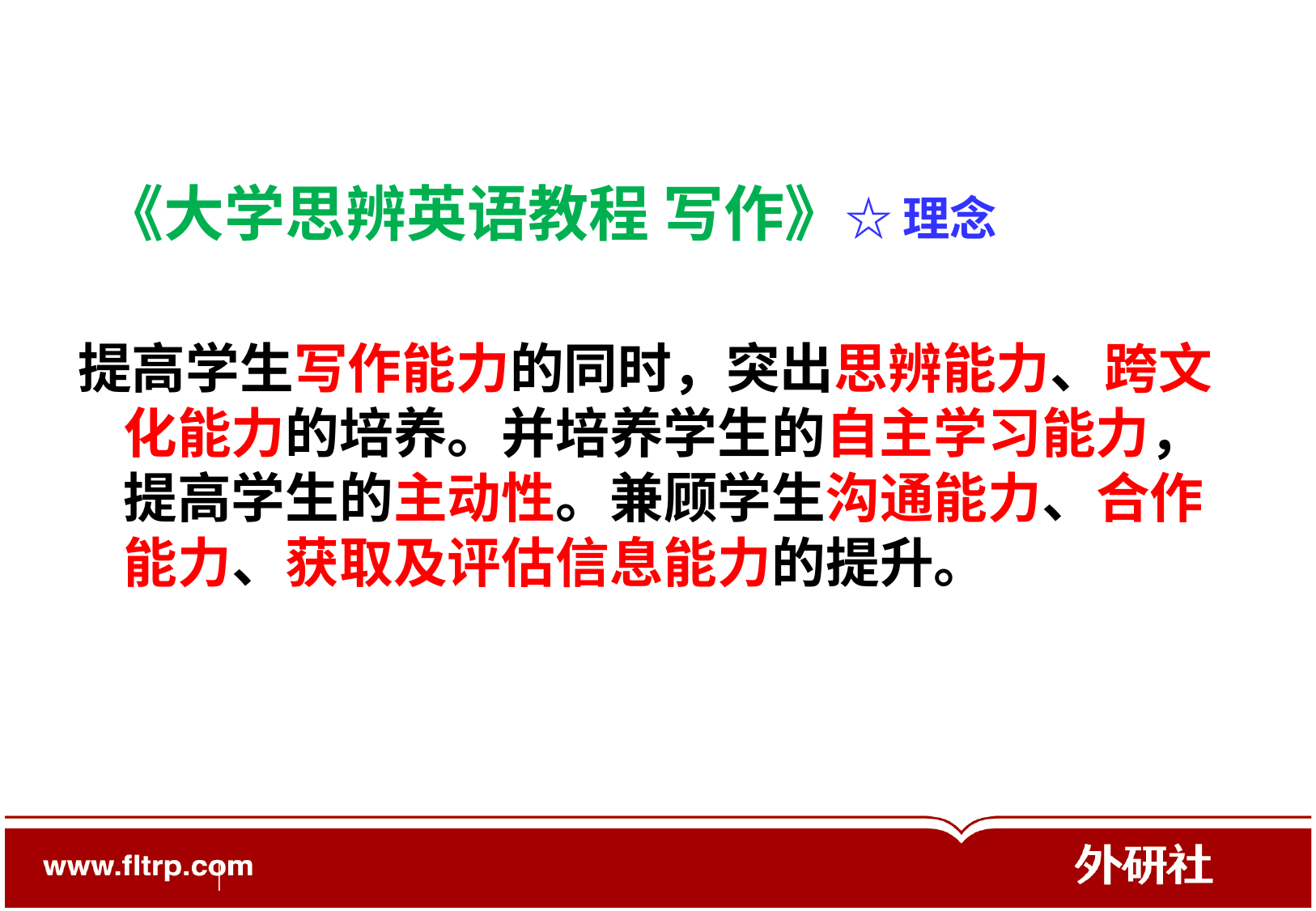

《大学思辨英语教程 写作》☆ 理念

提高学生写作能力的同时，突出思辨能力、跨文化能力的培养。并培养学生的自主学习能力，提高学生的主动性。兼顾学生沟通能力、合作能力、获取及评估信息能力的提升。